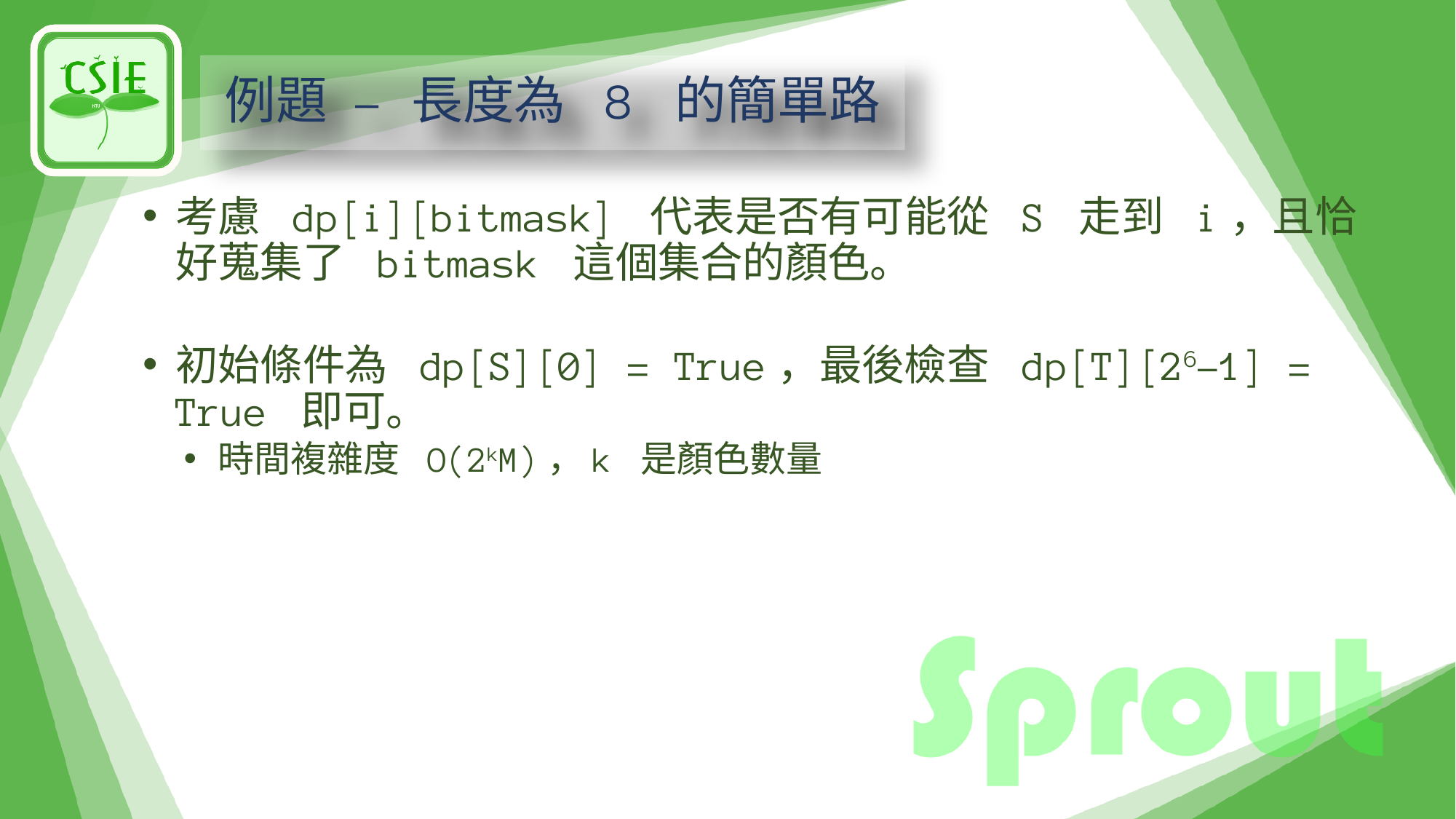

# 例題 – 長度為 8 的簡單路
考慮 dp[i][bitmask] 代表是否有可能從 S 走到 i，且恰好蒐集了 bitmask 這個集合的顏色。

初始條件為 dp[S][0] = True，最後檢查 dp[T][26-1] = True 即可。
時間複雜度 O(2kM)，k 是顏色數量